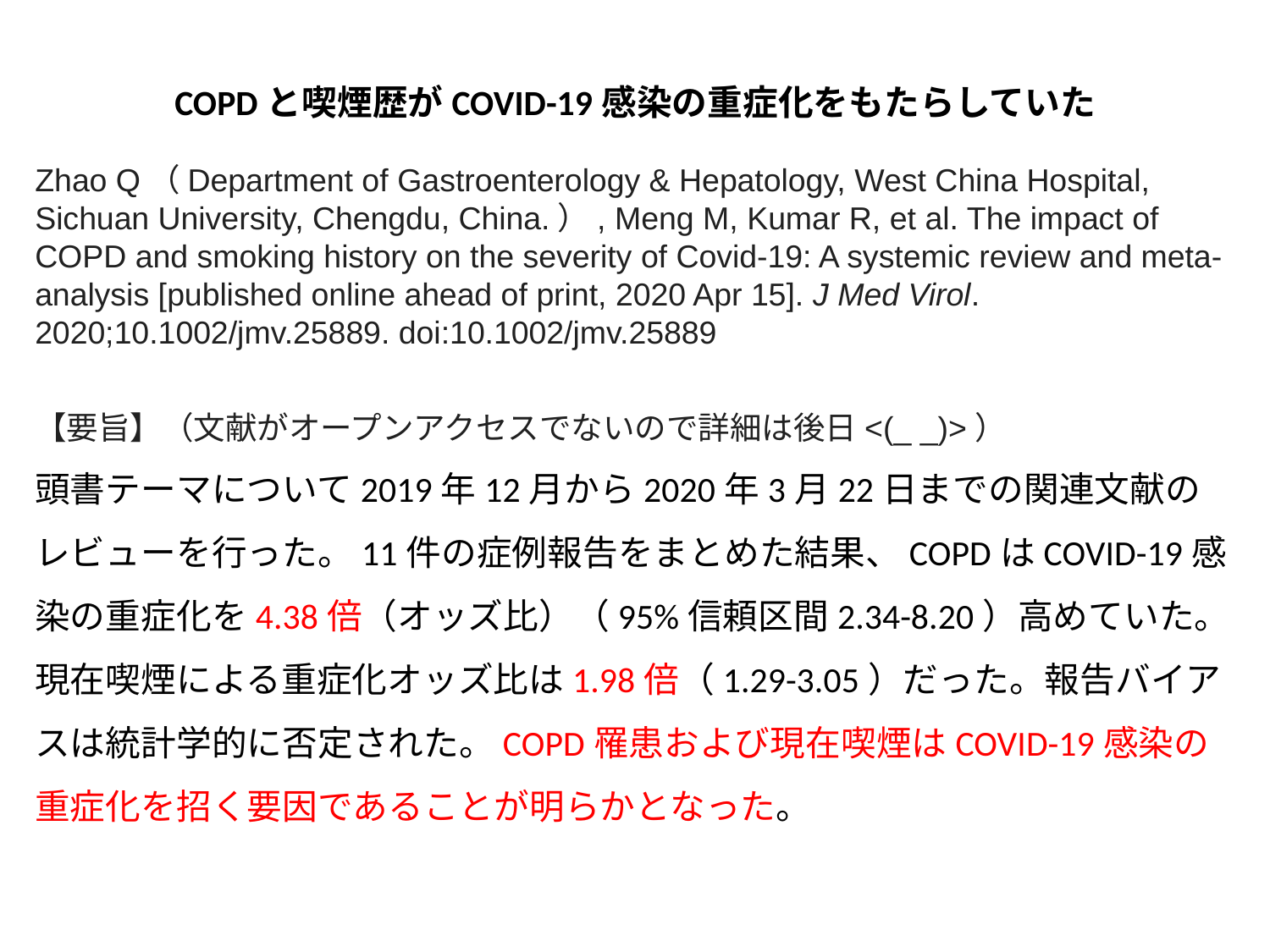

COPDと喫煙歴がCOVID-19感染の重症化をもたらしていた

Zhao Q（Department of Gastroenterology & Hepatology, West China Hospital, Sichuan University, Chengdu, China.）, Meng M, Kumar R, et al. The impact of COPD and smoking history on the severity of Covid-19: A systemic review and meta-analysis [published online ahead of print, 2020 Apr 15]. J Med Virol. 2020;10.1002/jmv.25889. doi:10.1002/jmv.25889

【要旨】（文献がオープンアクセスでないので詳細は後日<(_ _)>）
頭書テーマについて2019年12月から2020年3月22日までの関連文献のレビューを行った。11件の症例報告をまとめた結果、COPDはCOVID-19感染の重症化を4.38倍（オッズ比）（95%信頼区間2.34-8.20）高めていた。現在喫煙による重症化オッズ比は1.98倍（1.29-3.05）だった。報告バイアスは統計学的に否定された。COPD罹患および現在喫煙はCOVID-19感染の重症化を招く要因であることが明らかとなった。